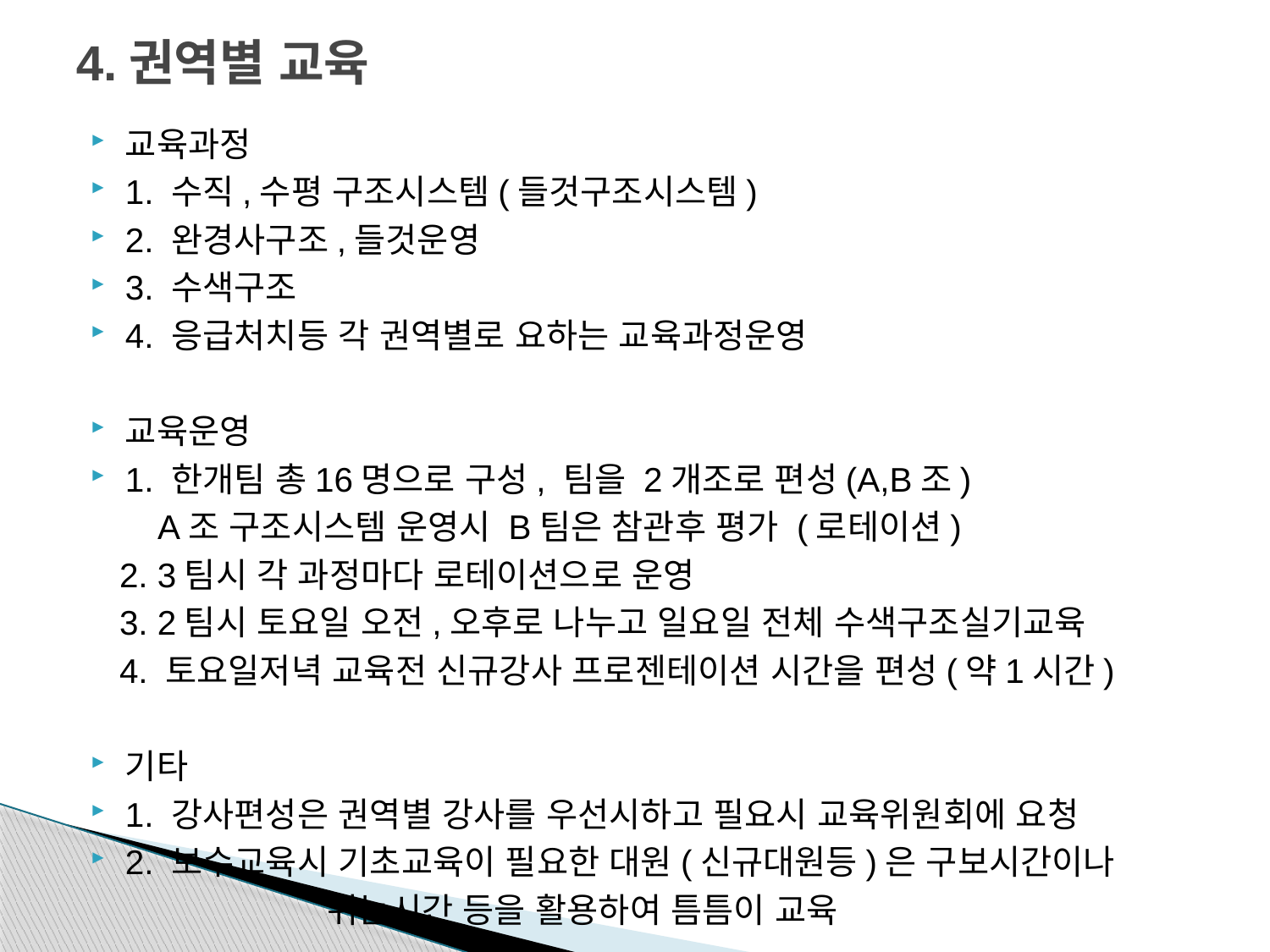

# 4.권역별 교육
교육과정
1. 수직,수평 구조시스템(들것구조시스템)
2. 완경사구조,들것운영
3. 수색구조
4. 응급처치등 각 권역별로 요하는 교육과정운영

교육운영
1. 한개팀 총16명으로 구성, 팀을 2개조로 편성(A,B조)
       A조 구조시스템 운영시 B팀은 참관후 평가 (로테이션)
   2. 3팀시 각 과정마다 로테이션으로 운영
   3. 2팀시 토요일 오전,오후로 나누고 일요일 전체 수색구조실기교육
   4. 토요일저녁 교육전 신규강사 프로젠테이션 시간을 편성(약1시간)

기타
1. 강사편성은 권역별 강사를 우선시하고 필요시 교육위원회에 요청
2. 보수교육시 기초교육이 필요한 대원(신규대원등)은 구보시간이나
                        쉬는시간 등을 활용하여 틈틈이 교육